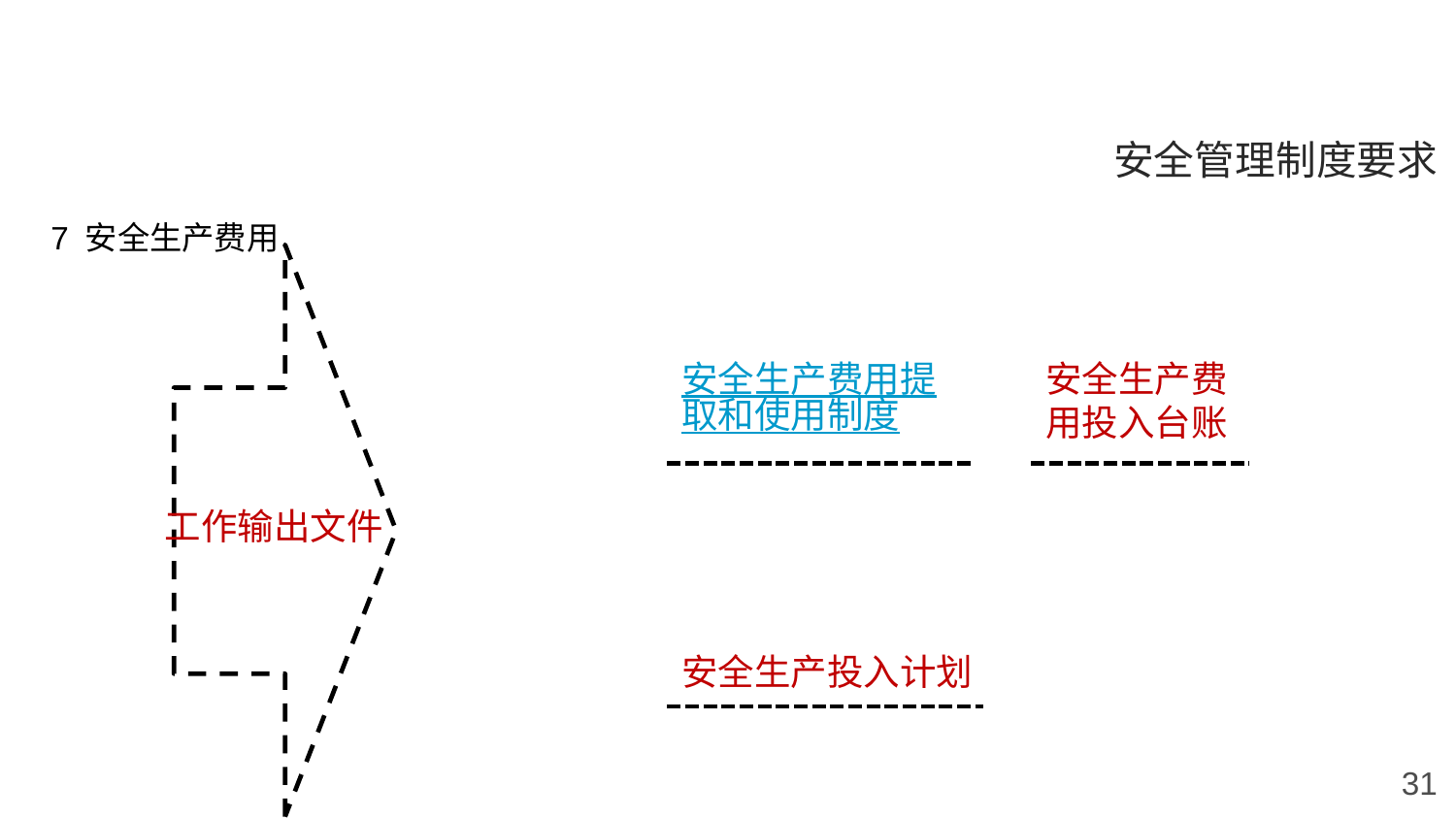

安全管理制度要求
7 安全生产费用

工作输出文件
安全生产费用提取和使用制度
安全生产费用投入台账
安全生产投入计划